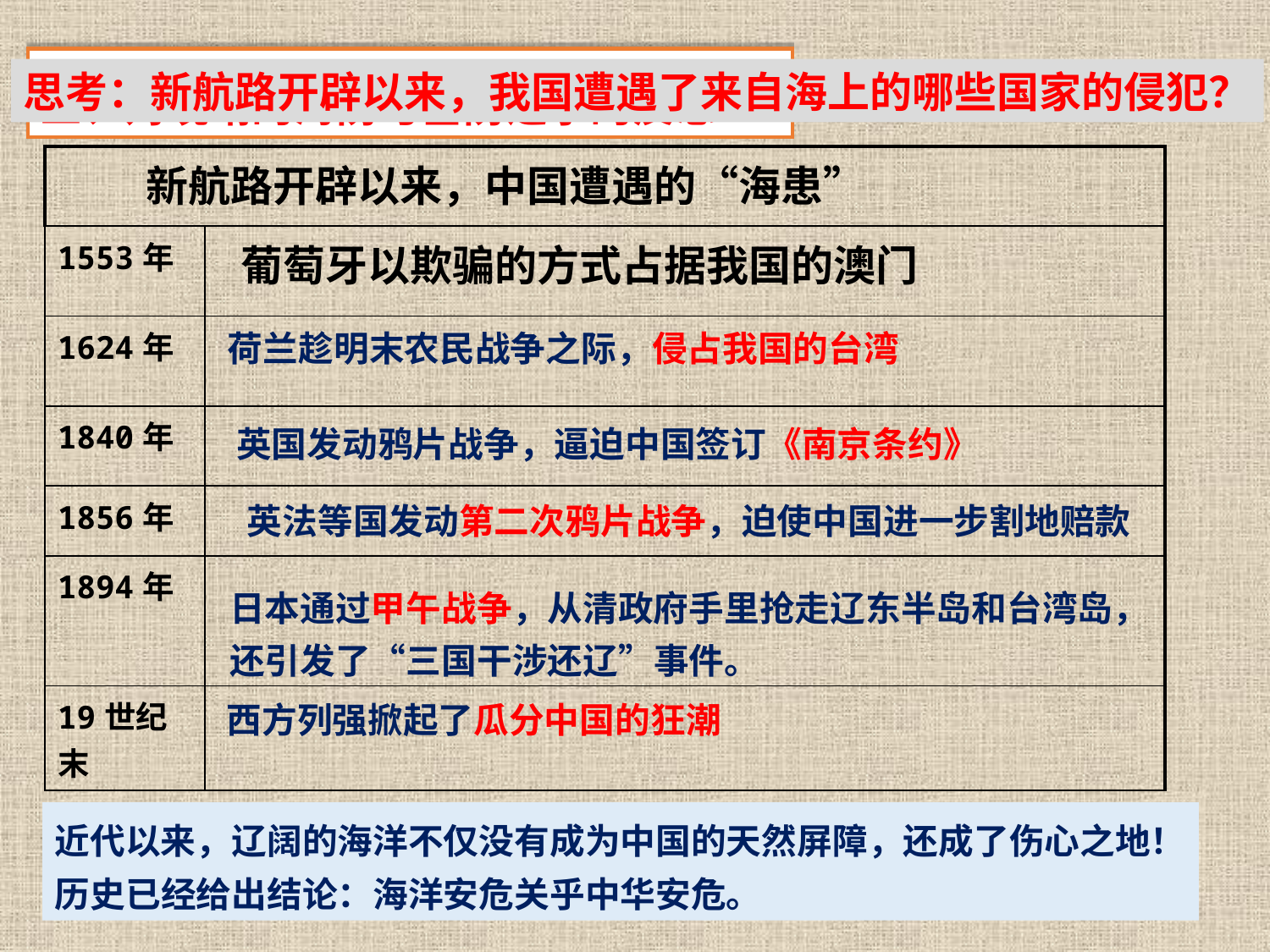

三、对晚晴的海防与塞防之争的反思
思考：新航路开辟以来，我国遭遇了来自海上的哪些国家的侵犯？
| 新航路开辟以来，中国遭遇的“海患” |  |
| --- | --- |
| 1553年 | 葡萄牙以欺骗的方式占据我国的澳门 |
| 1624年 |  |
| 1840年 |  |
| 1856年 |  |
| 1894年 |  |
| 19世纪末 |  |
荷兰趁明末农民战争之际，侵占我国的台湾
英国发动鸦片战争，逼迫中国签订《南京条约》
英法等国发动第二次鸦片战争，迫使中国进一步割地赔款
日本通过甲午战争，从清政府手里抢走辽东半岛和台湾岛，
还引发了“三国干涉还辽”事件。

西方列强掀起了瓜分中国的狂潮
近代以来，辽阔的海洋不仅没有成为中国的天然屏障，还成了伤心之地！
历史已经给出结论：海洋安危关乎中华安危。